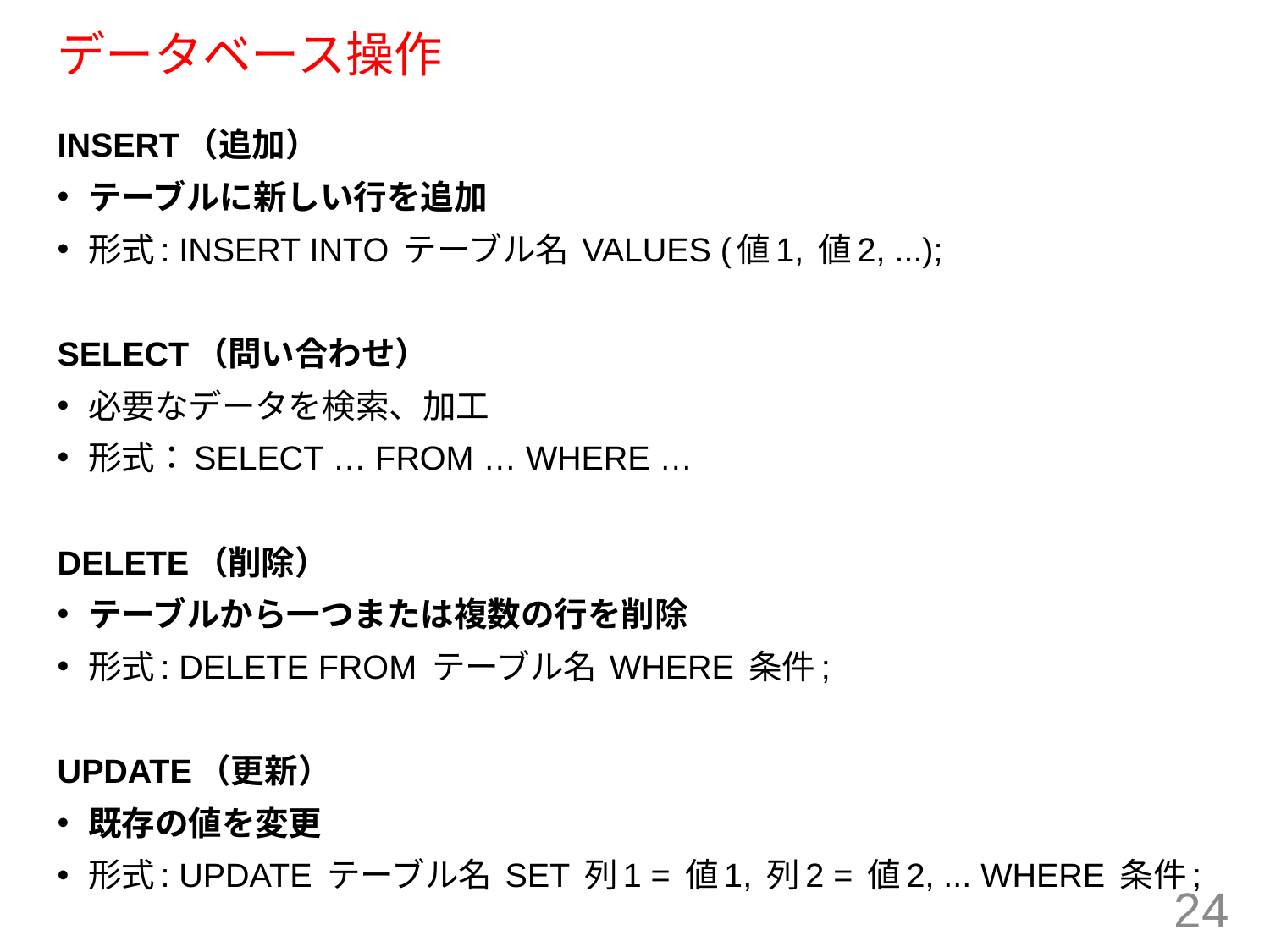

# データベース操作
INSERT（追加）
テーブルに新しい行を追加
形式: INSERT INTO テーブル名 VALUES (値1, 値2, ...);

SELECT（問い合わせ）
必要なデータを検索、加工
形式：SELECT … FROM … WHERE …

DELETE（削除）
テーブルから一つまたは複数の行を削除
形式: DELETE FROM テーブル名 WHERE 条件;

UPDATE（更新）
既存の値を変更
形式: UPDATE テーブル名 SET 列1 = 値1, 列2 = 値2, ... WHERE 条件;

24